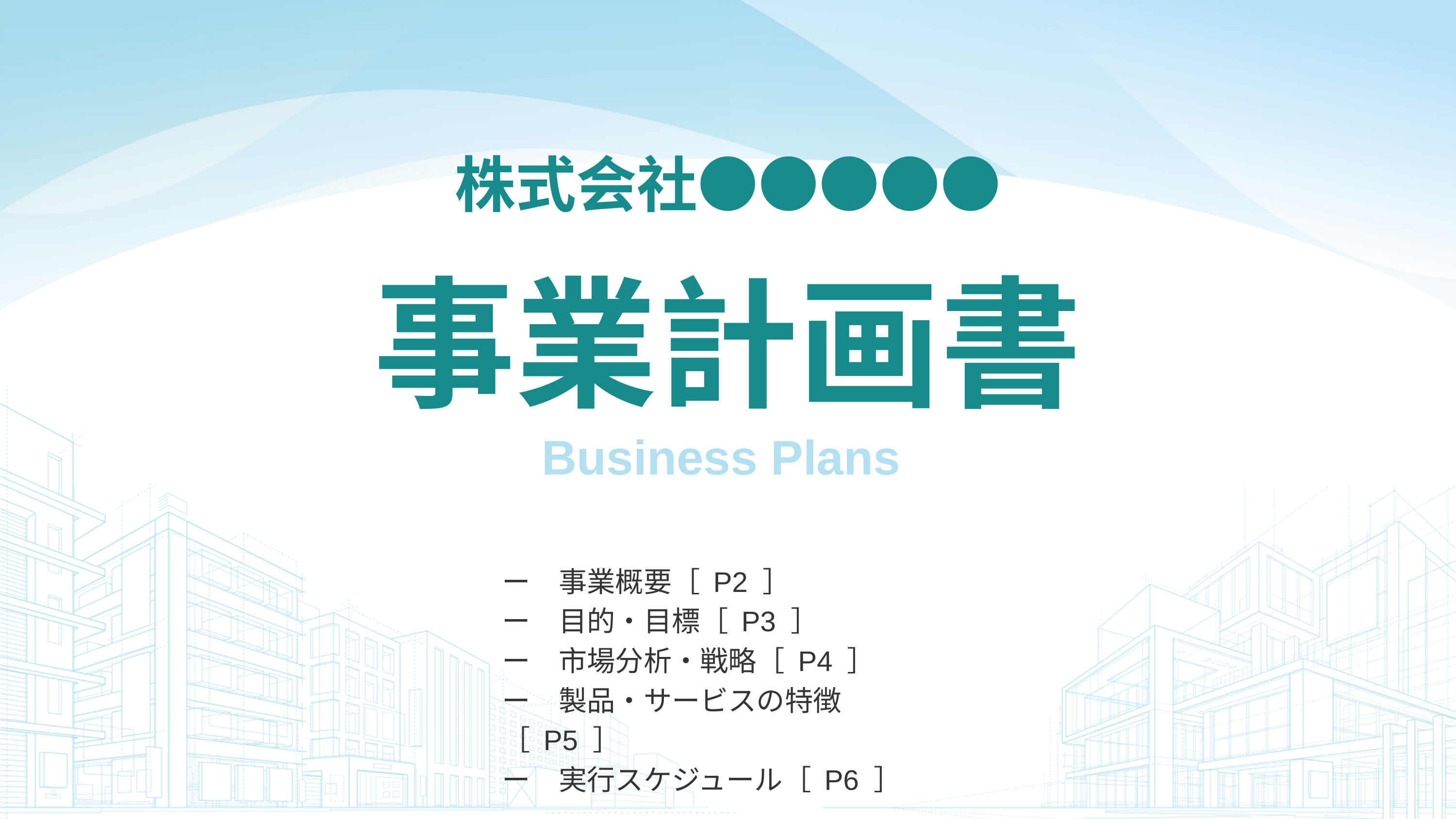

株式会社●●●●●

事業計画書
Business Plans
ー　事業概要［ P2 ］
ー　目的・目標［ P3 ］
ー　市場分析・戦略［ P4 ］
ー　製品・サービスの特徴［ P5 ］
ー　実行スケジュール［ P6 ］